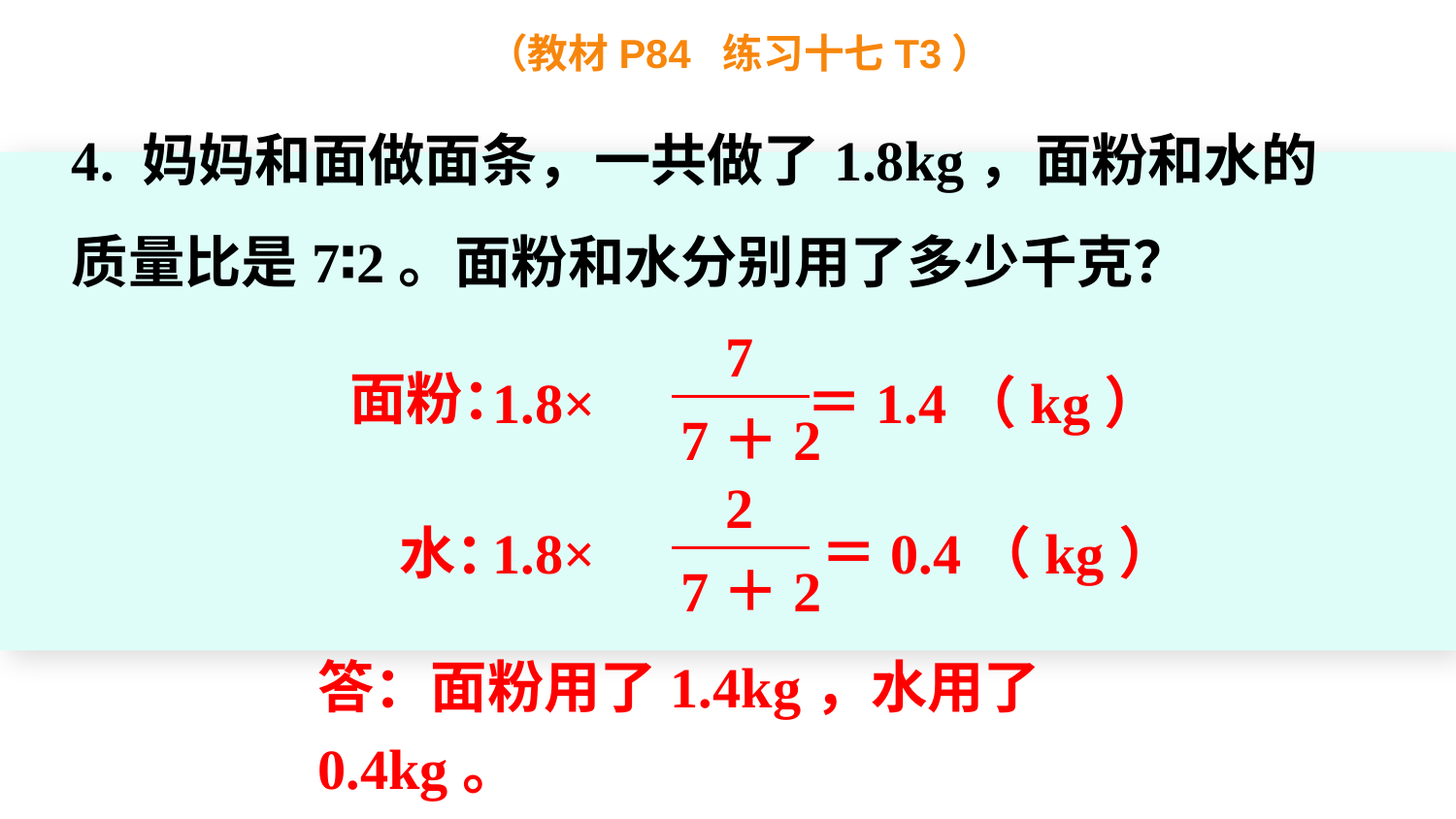

（教材P84  练习十七T3）
4. 妈妈和面做面条，一共做了1.8kg，面粉和水的
质量比是7∶2。面粉和水分别用了多少千克？
7
7＋2
1.8×              ＝1.4（kg）
面粉：
2
7＋2
1.8×               ＝0.4（kg）
水：
www.youyi100.com
答：面粉用了1.4kg，水用了0.4kg。